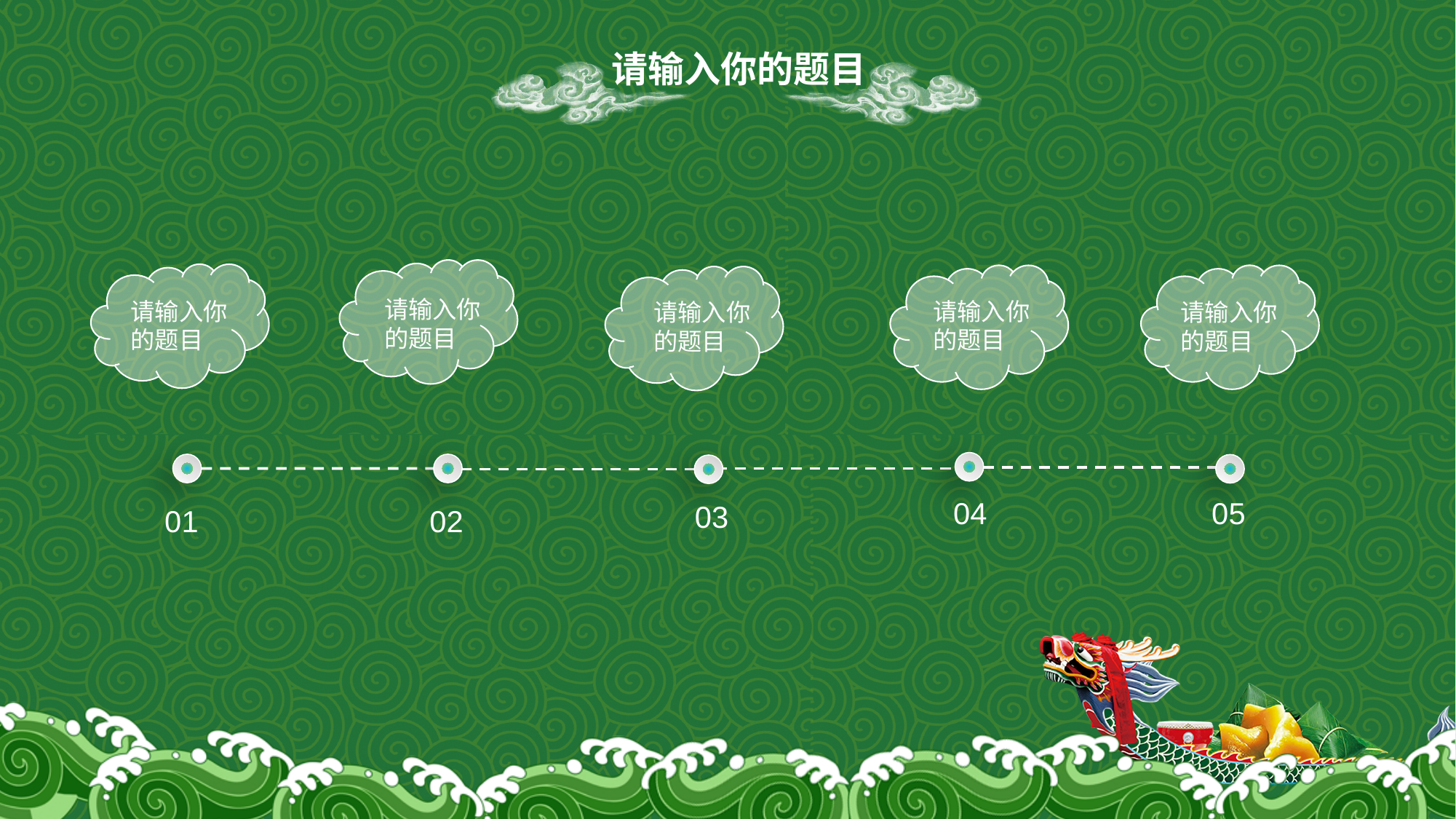

请输入你的题目
请输入你的题目
请输入你的题目
请输入你的题目
请输入你的题目

05
04
03
01
02